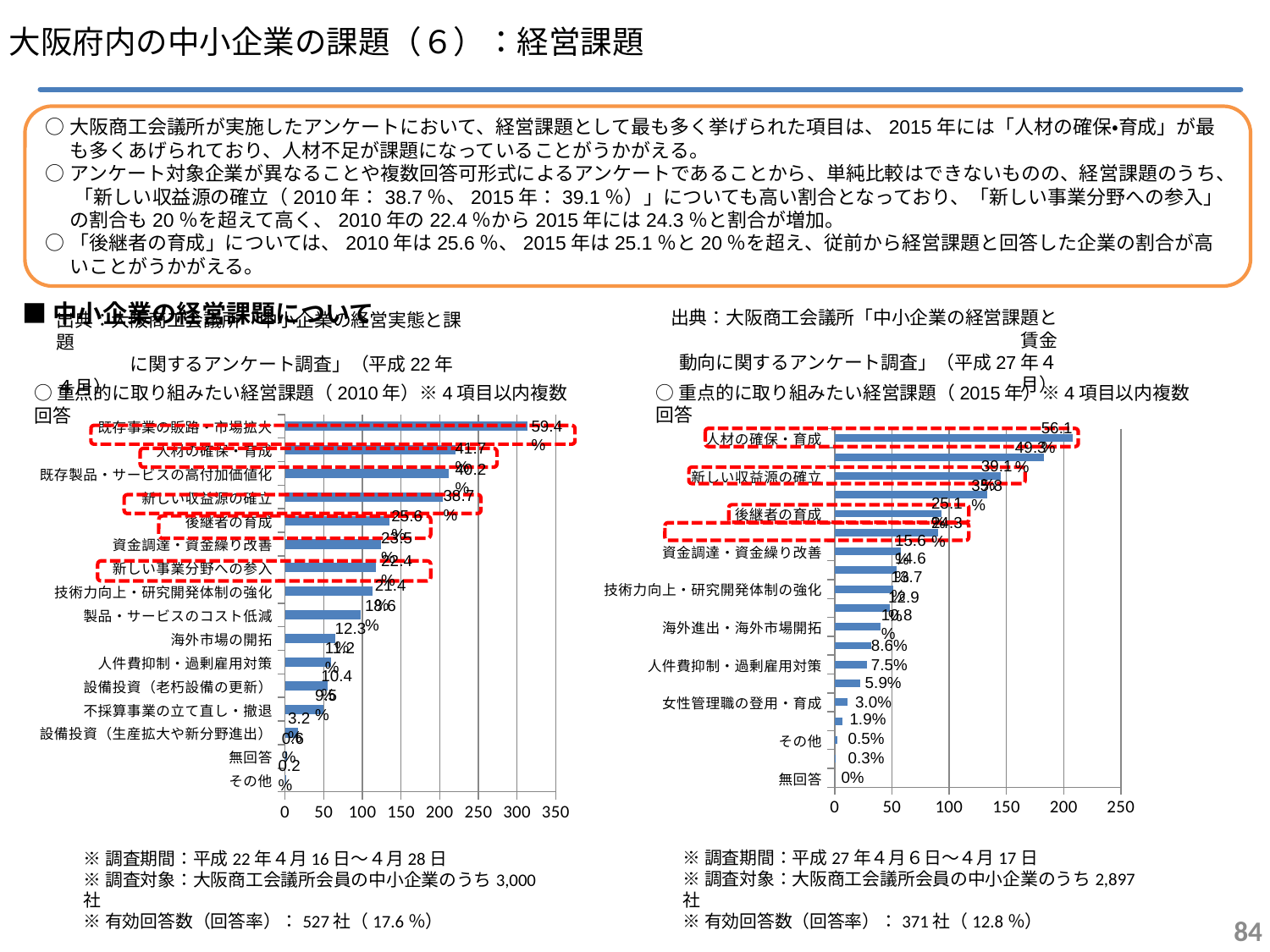

大阪府内の中小企業の課題（６）：経営課題
○大阪商工会議所が実施したアンケートにおいて、経営課題として最も多く挙げられた項目は、2015年には「人材の確保・育成」が最も多くあげられており、人材不足が課題になっていることがうかがえる。
○アンケート対象企業が異なることや複数回答可形式によるアンケートであることから、単純比較はできないものの、経営課題のうち、 「新しい収益源の確立（2010年：38.7％、2015年：39.1％）」についても高い割合となっており、「新しい事業分野への参入」の割合も20％を超えて高く、2010年の22.4％から2015年には24.3％と割合が増加。
○「後継者の育成」については、2010年は25.6％、2015年は25.1％と20％を超え、従前から経営課題と回答した企業の割合が高いことがうかがえる。
■中小企業の経営課題について
出典：大阪商工会議所「中小企業の経営実態と課題
　　　　に関するアンケート調査」（平成22年４月）
出典：大阪商工会議所「中小企業の経営課題と賃金
動向に関するアンケート調査」（平成27年４月）
○重点的に取り組みたい経営課題（2010年）※4項目以内複数回答
○重点的に取り組みたい経営課題（2015年）※4項目以内複数回答

### Chart

| Category |  |
|---|---|
| その他 | 1.0 |
| 無回答 | 3.0 |
| 設備投資（生産拡大や新分野進出） | 17.0 |
| 不採算事業の立て直し・撤退 | 50.0 |
| 設備投資（老朽設備の更新） | 55.0 |
| 人件費抑制・過剰雇用対策 | 59.0 |
| 海外市場の開拓 | 65.0 |
| 製品・サービスのコスト低減 | 98.0 |
| 技術力向上・研究開発体制の強化 | 113.0 |
| 新しい事業分野への参入 | 118.0 |
| 資金調達・資金繰り改善 | 124.0 |
| 後継者の育成 | 135.0 |
| 新しい収益源の確立 | 204.0 |
| 既存製品・サービスの高付加価値化 | 212.0 |
| 人材の確保・育成 | 220.0 |
| 既存事業の販路・市場拡大 | 313.0 |

### Chart

| Category | 全体 |
|---|---|
| 無回答 | 0.0 |
| 中核業務･事業以外の外部委託 | 1.0 |
| その他 | 2.0 |
| 特許など知的財産の活用 | 7.0 |
| 女性管理職の登用・育成 | 11.0 |
| 設備投資（生産拡大や新分野進出） | 22.0 |
| 人件費抑制・過剰雇用対策 | 28.0 |
| 不採算事業の立て直し・撤退 | 32.0 |
| 海外進出・海外市場開拓 | 40.0 |
| 製品・サービスのコスト低減 | 48.0 |
| 技術力向上・研究開発体制の強化 | 51.0 |
| 設備投資（老朽設備の更新） | 54.0 |
| 資金調達・資金繰り改善 | 58.0 |
| 新しい事業分野への参入 | 90.0 |
| 後継者の育成 | 93.0 |
| 既存製品・サービスの高付加価値化 | 133.0 |
| 新しい収益源の確立 | 145.0 |
| 既存事業の販路・市場拡大 | 183.0 |
| 人材の確保・育成 | 208.0 |

59.4%
56.1%
49.3%
41.7%
39.1%
40.2%
35.8%
38.7%
25.1%
25.6%
24.3%
23.5%
15.6%
14.6%
22.4%
13.7%
21.4%
12.9%
18.6%
10.8%
12.3%
8.6%
11.2%
7.5%
5.9%
10.4%
3.0%
9.5%
1.9%
3.2%
0.5%
0.6%
0.3%
0.2%
0%
※調査期間：平成27年４月６日～４月17日
※調査対象：大阪商工会議所会員の中小企業のうち2,897社
※有効回答数（回答率）：371社（12.8％）
※調査期間：平成22年４月16日～４月28日
※調査対象：大阪商工会議所会員の中小企業のうち3,000社
※有効回答数（回答率）：527社（17.6％）
84